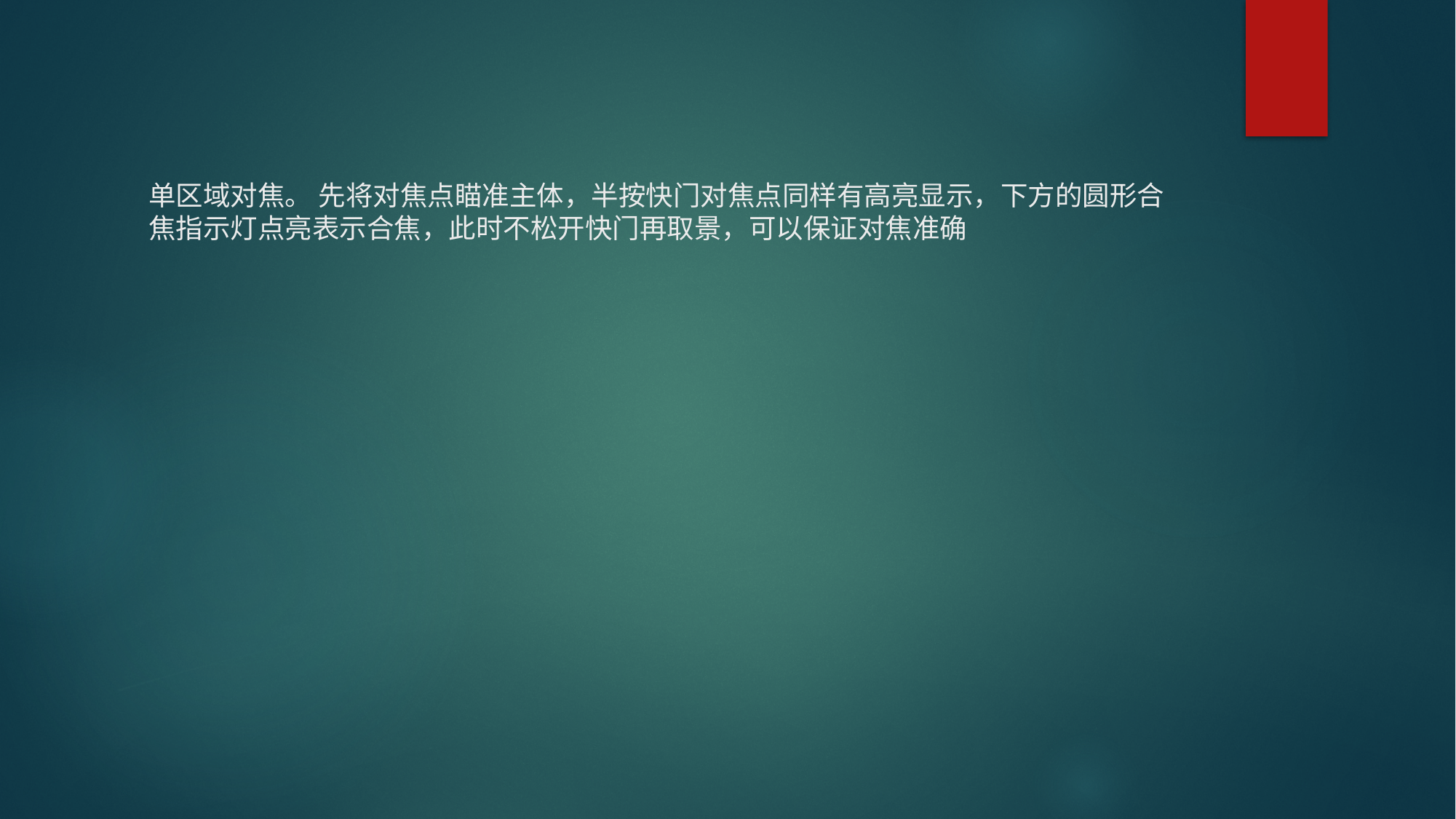

# 单区域对焦。 先将对焦点瞄准主体，半按快门对焦点同样有高亮显示，下方的圆形合焦指示灯点亮表示合焦，此时不松开快门再取景，可以保证对焦准确